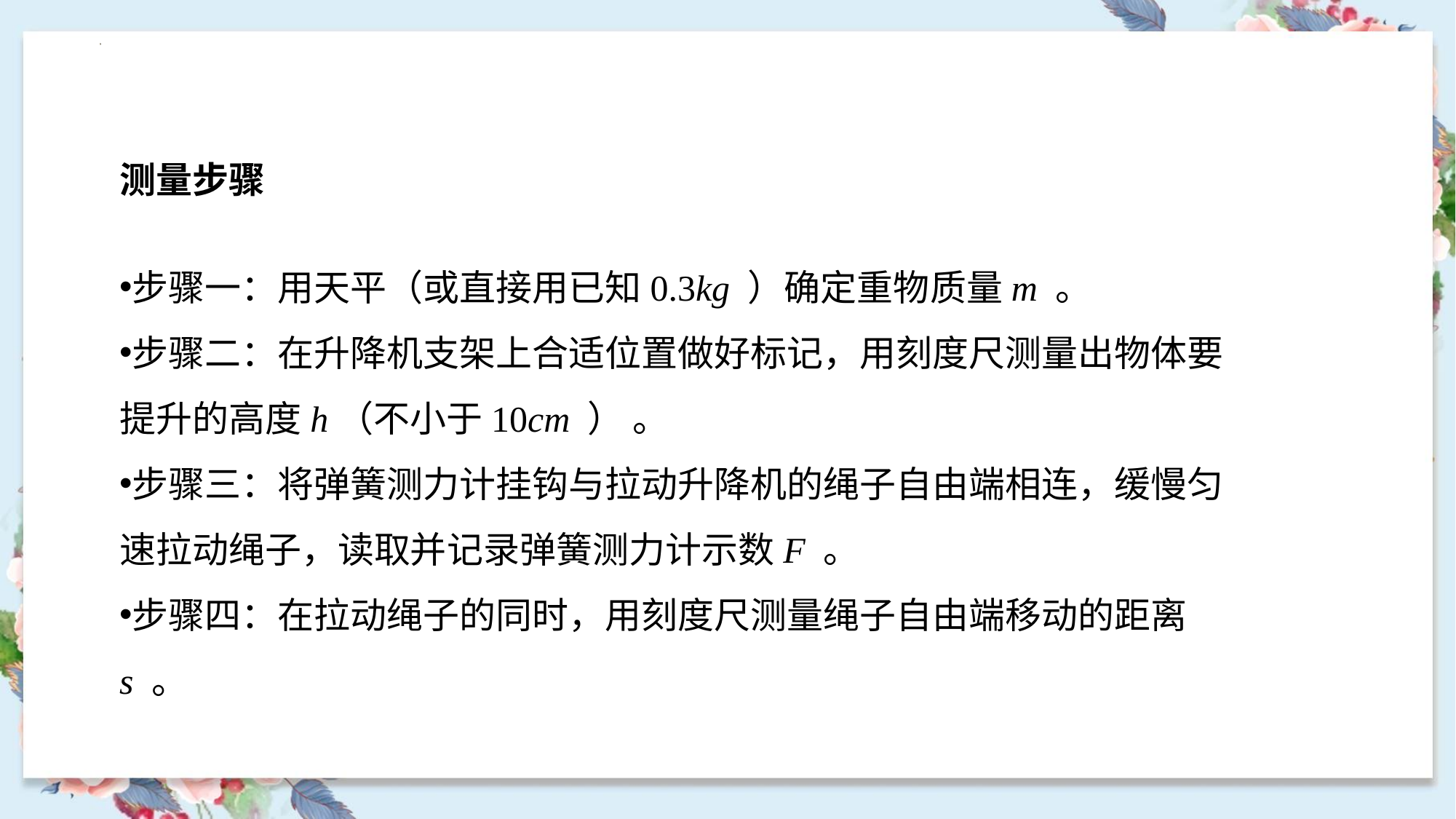

测量步骤
步骤一：用天平（或直接用已知0.3kg ）确定重物质量m 。
步骤二：在升降机支架上合适位置做好标记，用刻度尺测量出物体要提升的高度h（不小于10cm ） 。
步骤三：将弹簧测力计挂钩与拉动升降机的绳子自由端相连，缓慢匀速拉动绳子，读取并记录弹簧测力计示数F 。
步骤四：在拉动绳子的同时，用刻度尺测量绳子自由端移动的距离s 。